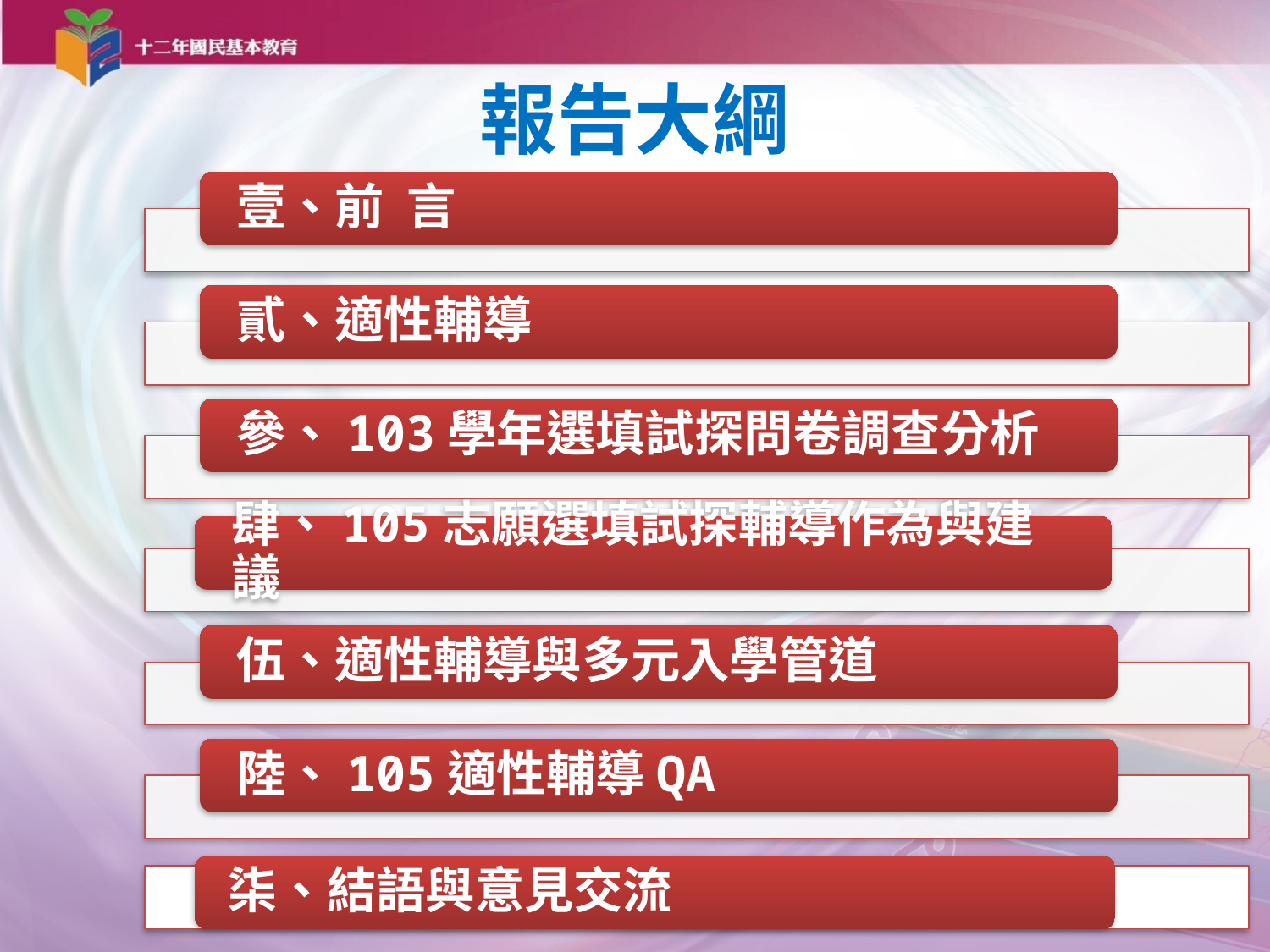

# 報告大綱
壹、前  言
貳、適性輔導
參、103學年選填試探問卷調查分析
肆、105志願選填試探輔導作為與建議
伍、適性輔導與多元入學管道
陸、105適性輔導QA

柒、結語與意見交流